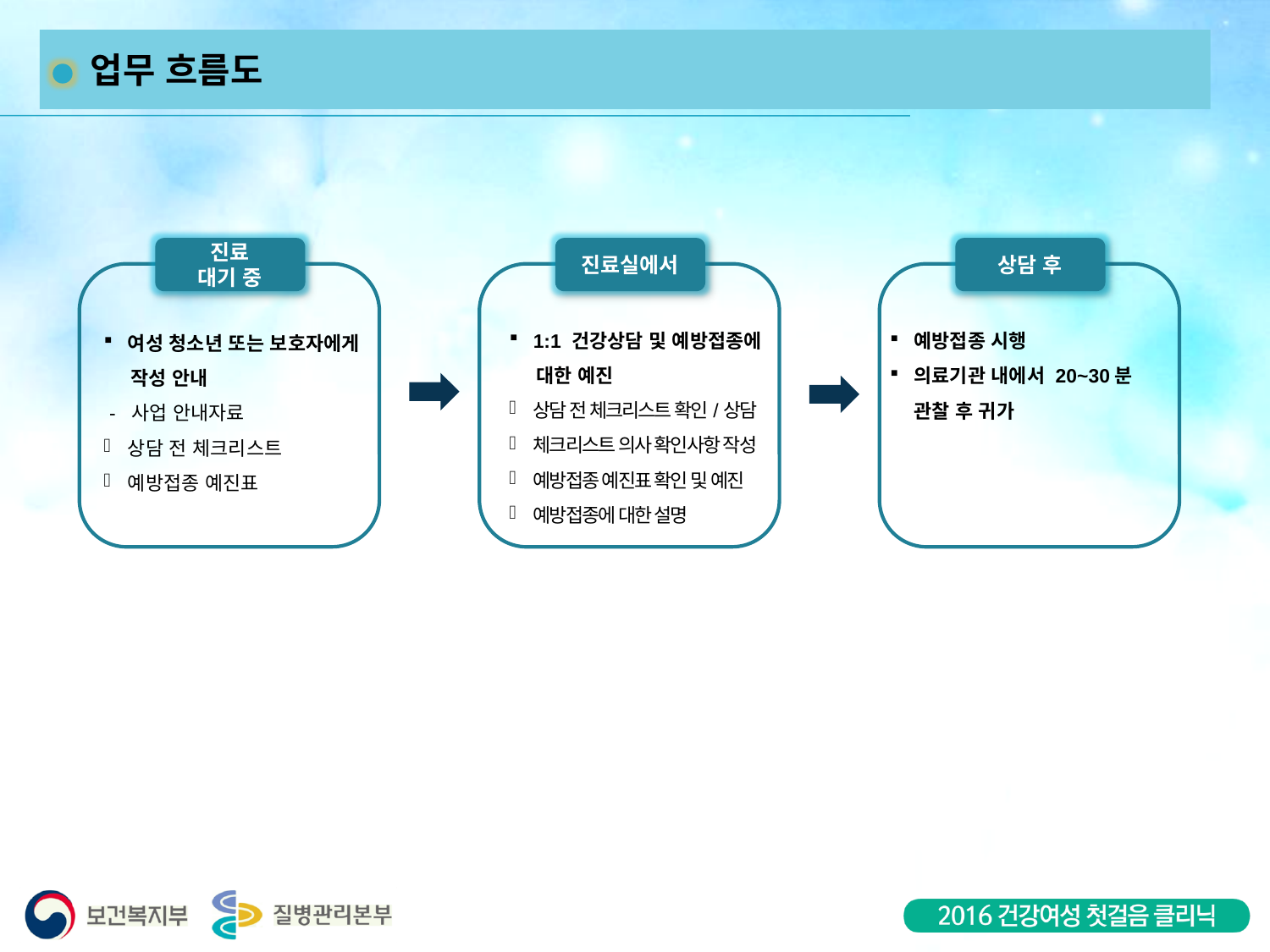

업무 흐름도

진료
대기 중
진료실에서
상담 후

1:1 건강상담 및 예방접종에
    대한 예진
상담 전 체크리스트 확인/상담
체크리스트 의사 확인사항 작성
예방접종 예진표 확인 및 예진
예방접종에 대한 설명
예방접종 시행
의료기관 내에서 20~30분 관찰 후 귀가
여성 청소년 또는 보호자에게
    작성 안내
 -  사업 안내자료
상담 전 체크리스트
예방접종 예진표